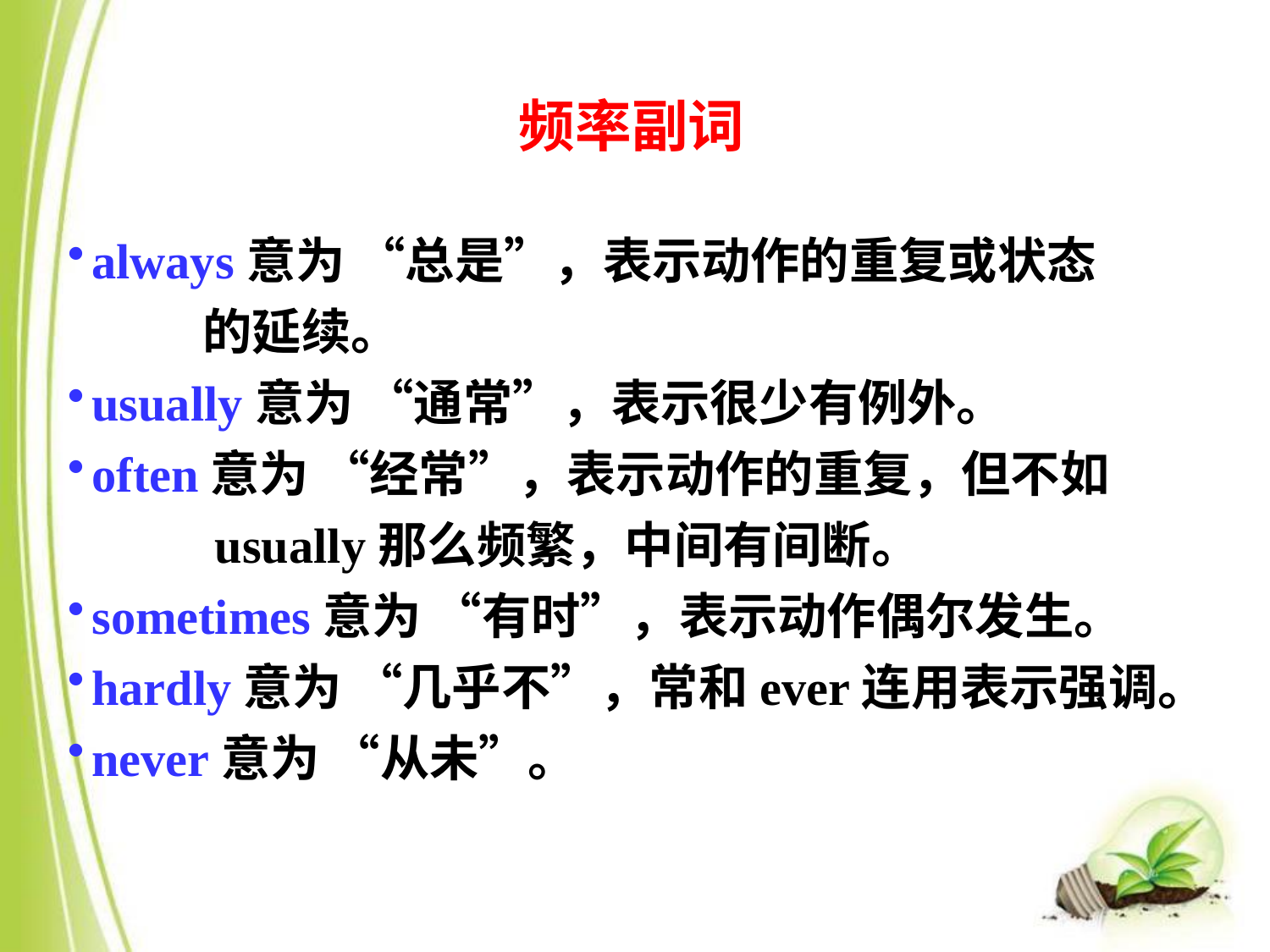

频率副词
always意为 “总是”，表示动作的重复或状态
           的延续。
usually意为 “通常”，表示很少有例外。
often意为 “经常”，表示动作的重复，但不如
            usually那么频繁，中间有间断。
sometimes意为 “有时”，表示动作偶尔发生。
hardly意为 “几乎不”，常和ever连用表示强调。
never意为 “从未”。